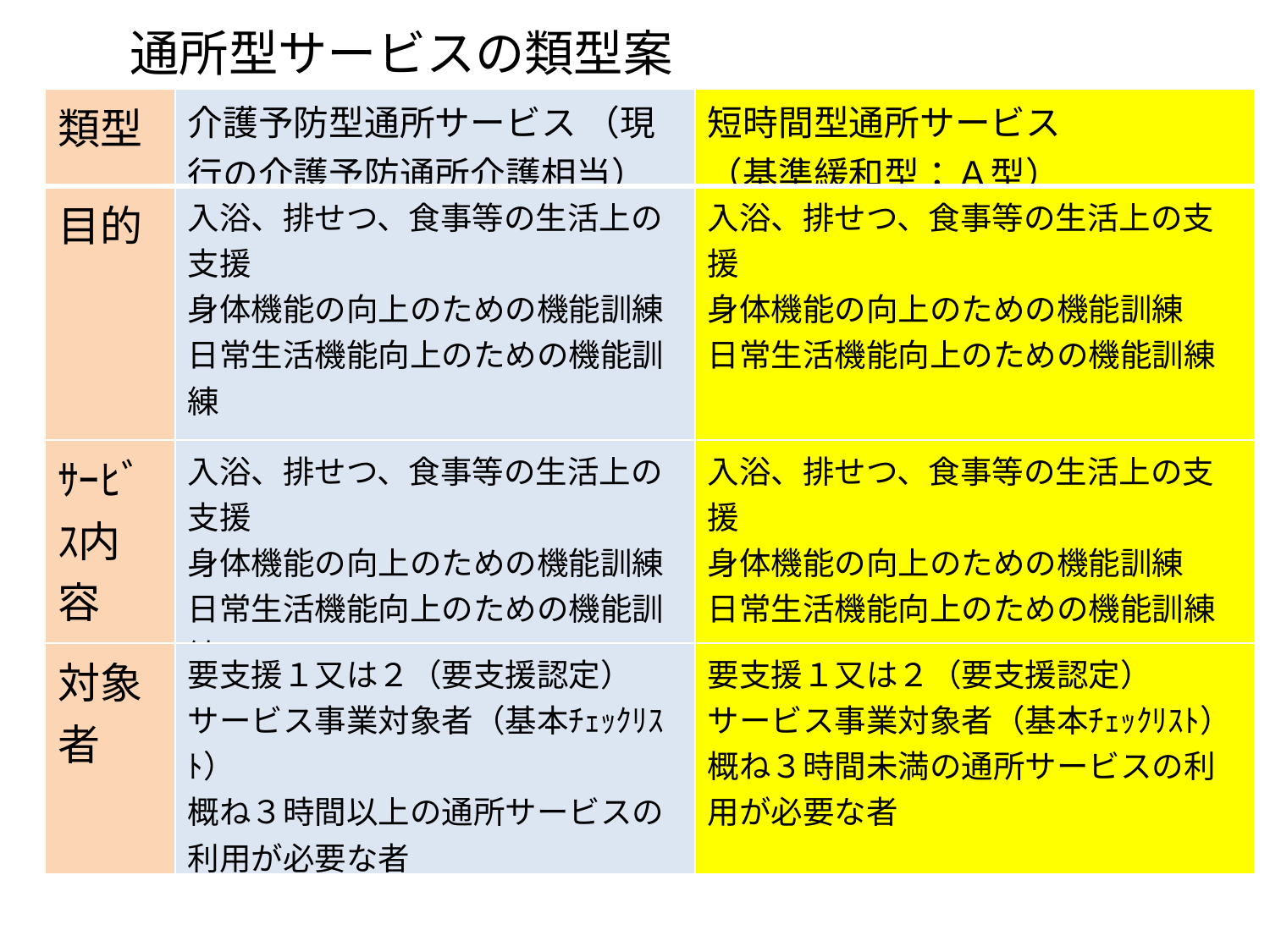

通所型サービスの類型案
| 類型 | 介護予防型通所サービス （現行の介護予防通所介護相当） | 短時間型通所サービス （基準緩和型：Ａ型） |
| --- | --- | --- |
| 目的 | 入浴、排せつ、食事等の生活上の支援 身体機能の向上のための機能訓練 日常生活機能向上のための機能訓練 | 入浴、排せつ、食事等の生活上の支援 身体機能の向上のための機能訓練 日常生活機能向上のための機能訓練 |
| ｻｰﾋﾞｽ内容 | 入浴、排せつ、食事等の生活上の支援 身体機能の向上のための機能訓練 日常生活機能向上のための機能訓練 | 入浴、排せつ、食事等の生活上の支援 身体機能の向上のための機能訓練 日常生活機能向上のための機能訓練 |
| 対象者 | 要支援１又は２（要支援認定） サービス事業対象者（基本ﾁｪｯｸﾘｽﾄ） 概ね３時間以上の通所サービスの利用が必要な者 | 要支援１又は２（要支援認定） サービス事業対象者（基本ﾁｪｯｸﾘｽﾄ） 概ね３時間未満の通所サービスの利用が必要な者 |